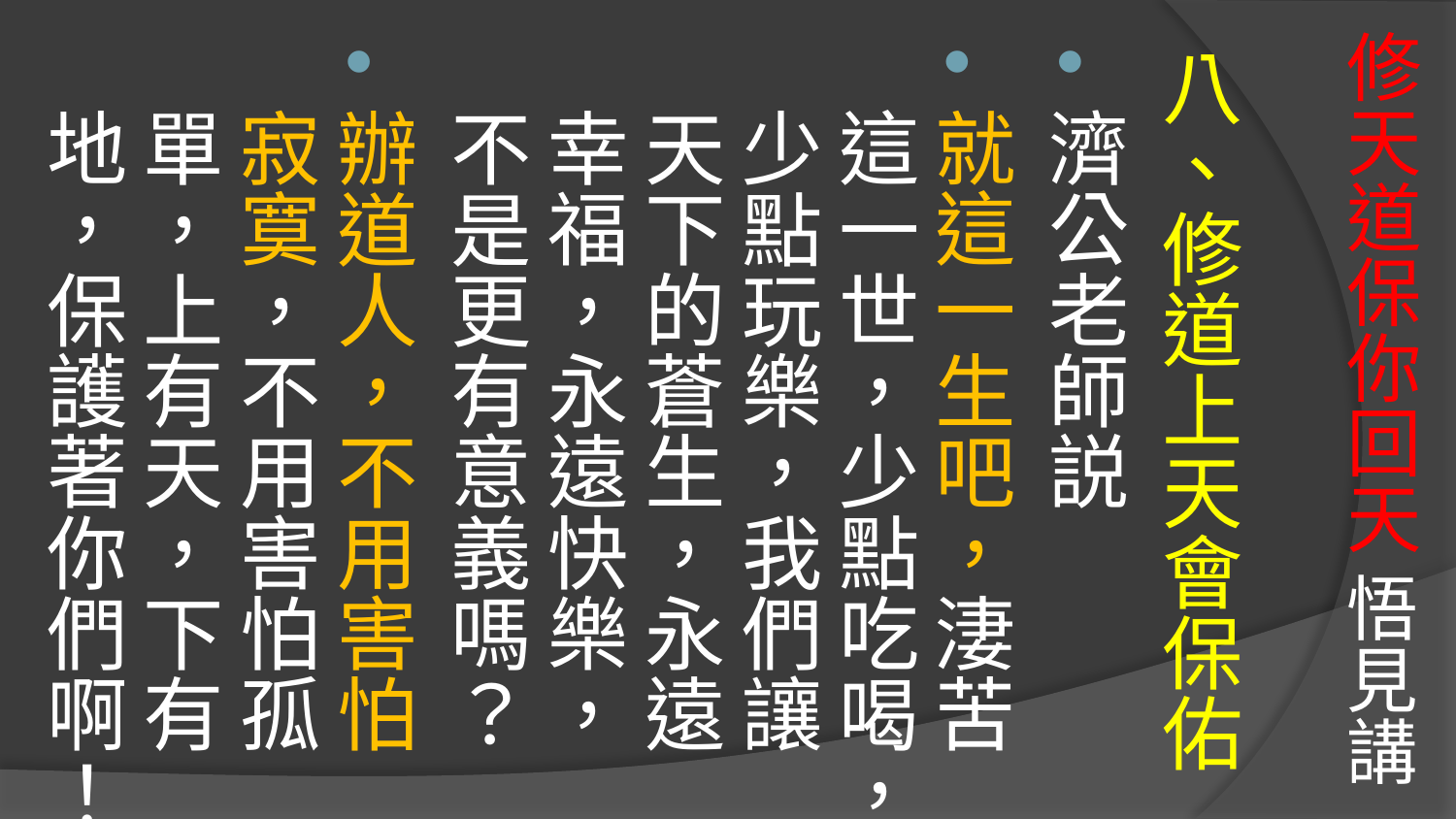

# 修天道保你回天 悟見講
八、修道上天會保佑
濟公老師説
就這一生吧，淒苦這一世，少點吃喝，少點玩樂，我們讓天下的蒼生，永遠幸福，永遠快樂，不是更有意義嗎？
辦道人，不用害怕寂寞，不用害怕孤單，上有天，下有地，保護著你們啊！